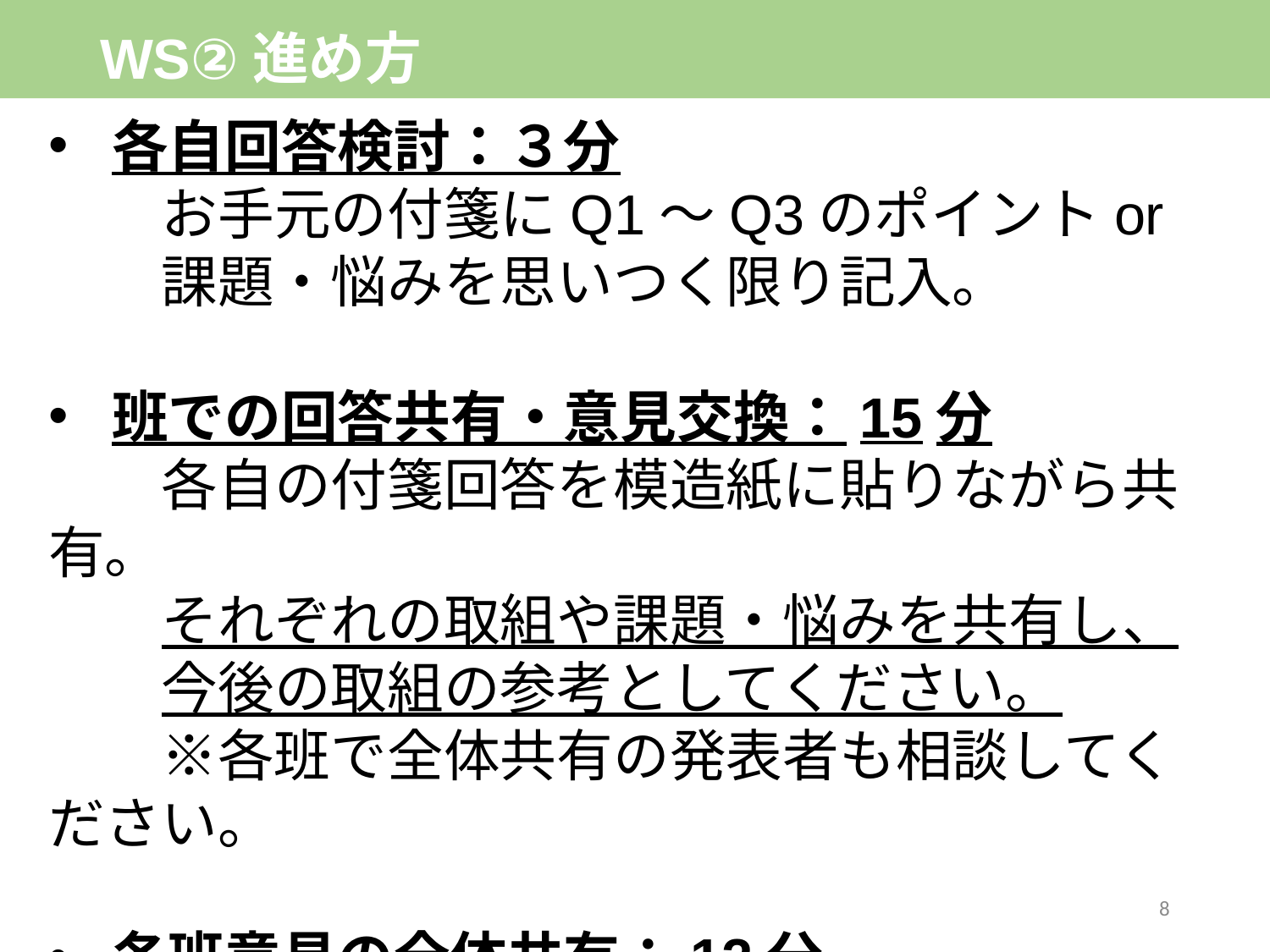

# WS②進め方
各自回答検討：３分
　　お手元の付箋にQ1～Q3のポイントor
　　課題・悩みを思いつく限り記入。

班での回答共有・意見交換：15分
　　各自の付箋回答を模造紙に貼りながら共有。
　　それぞれの取組や課題・悩みを共有し、
　　今後の取組の参考としてください。
　　※各班で全体共有の発表者も相談してください。

各班意見の全体共有：12分
　　各班の意見交換の内容を簡単に共有願います。

8